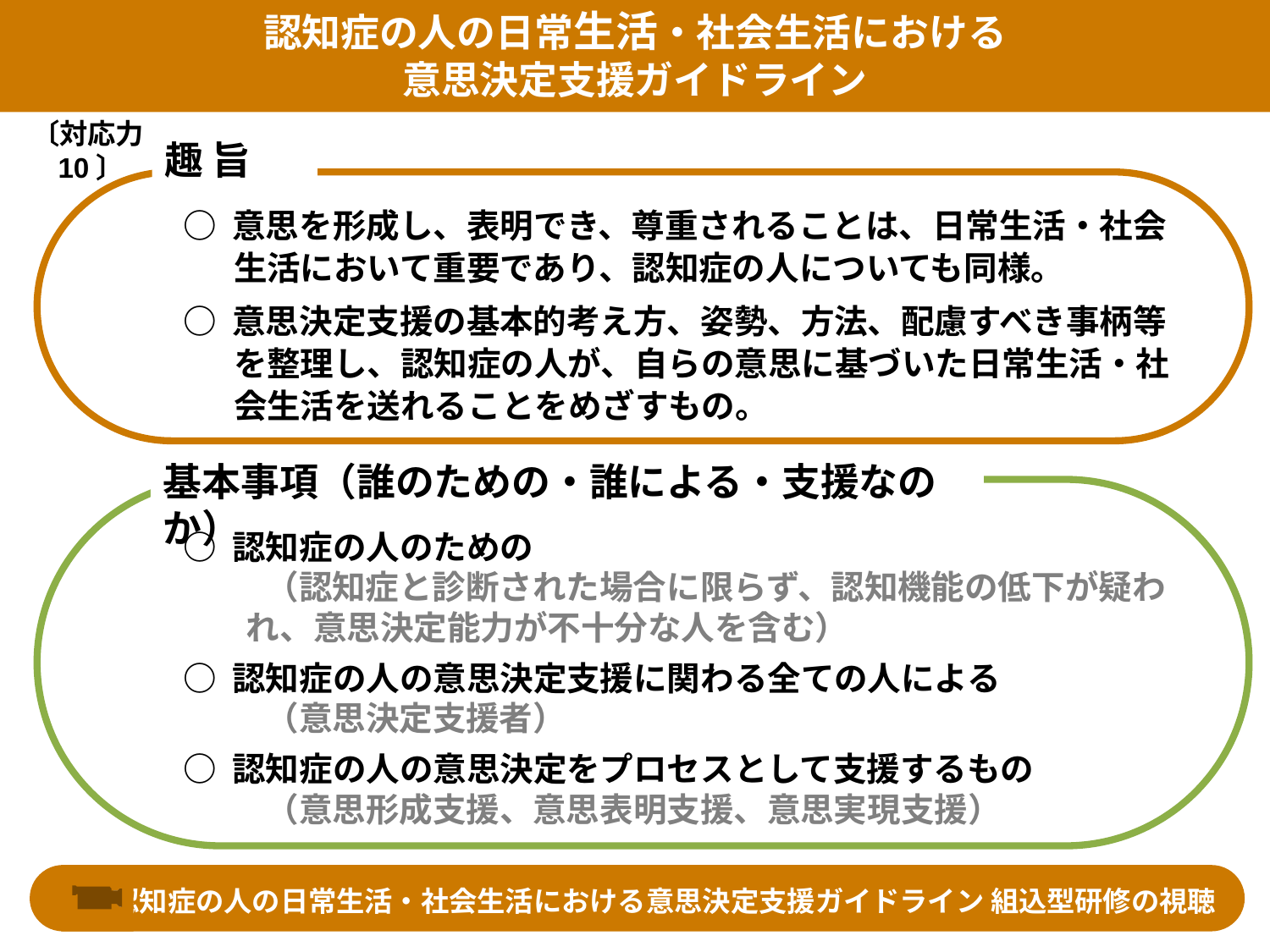

認知症の人の日常生活・社会生活における
意思決定支援ガイドライン

〔対応力10〕
趣 旨

○ 意思を形成し、表明でき、尊重されることは、日常生活・社会生活において重要であり、認知症の人についても同様。
○ 意思決定支援の基本的考え方、姿勢、方法、配慮すべき事柄等を整理し、認知症の人が、自らの意思に基づいた日常生活・社会生活を送れることをめざすもの。
基本事項（誰のための・誰による・支援なのか）

○ 認知症の人のための
　　  （認知症と診断された場合に限らず、認知機能の低下が疑われ、意思決定能力が不十分な人を含む）
○ 認知症の人の意思決定支援に関わる全ての人による
　  　（意思決定支援者）
○ 認知症の人の意思決定をプロセスとして支援するもの
　　  （意思形成支援、意思表明支援、意思実現支援）
認知症の人の日常生活・社会生活における意思決定支援ガイドライン 組込型研修の視聴